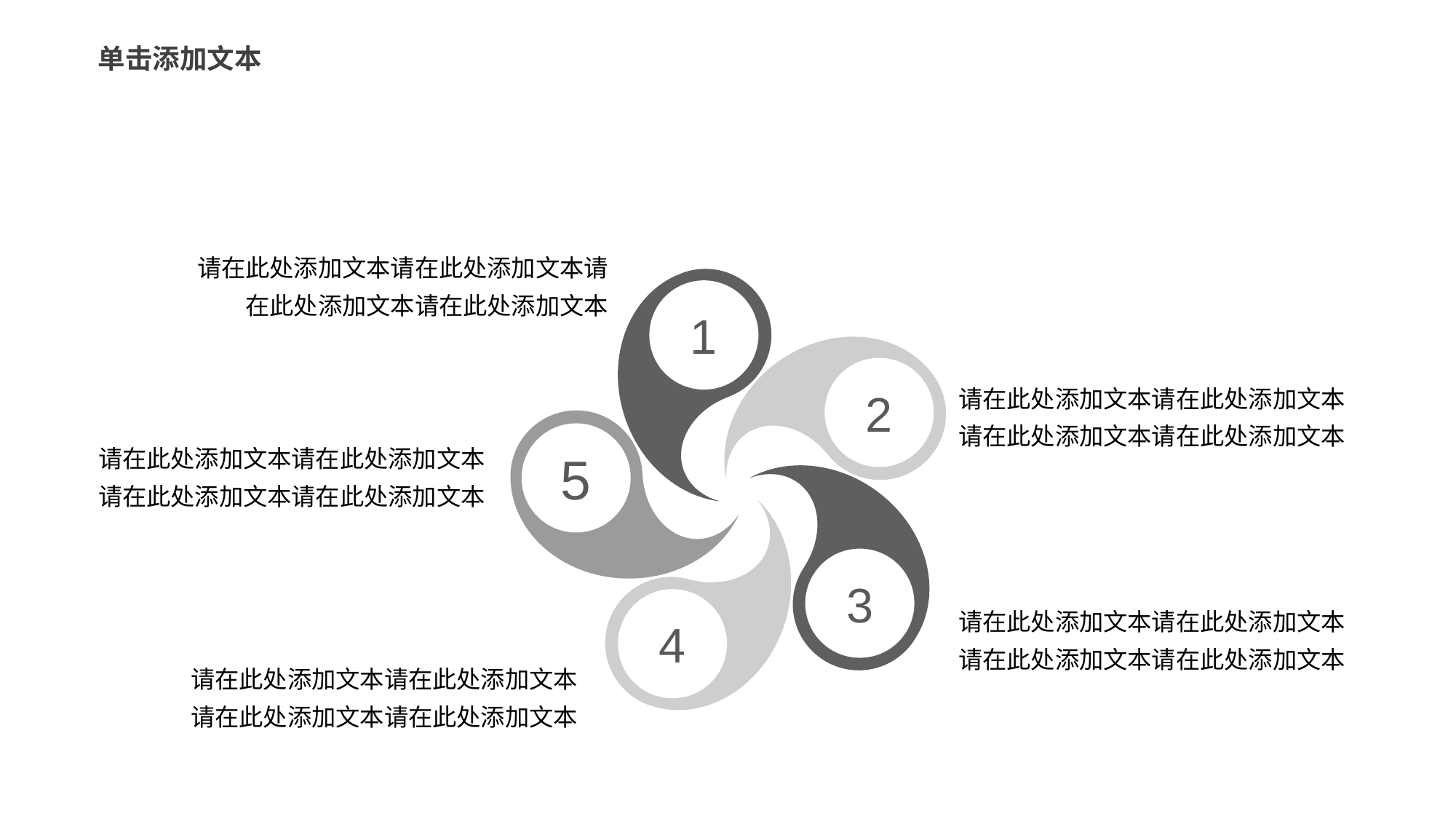

单击添加文本
请在此处添加文本请在此处添加文本请在此处添加文本请在此处添加文本
1

2
请在此处添加文本请在此处添加文本请在此处添加文本请在此处添加文本

5
请在此处添加文本请在此处添加文本请在此处添加文本请在此处添加文本

3
4
请在此处添加文本请在此处添加文本请在此处添加文本请在此处添加文本
请在此处添加文本请在此处添加文本请在此处添加文本请在此处添加文本